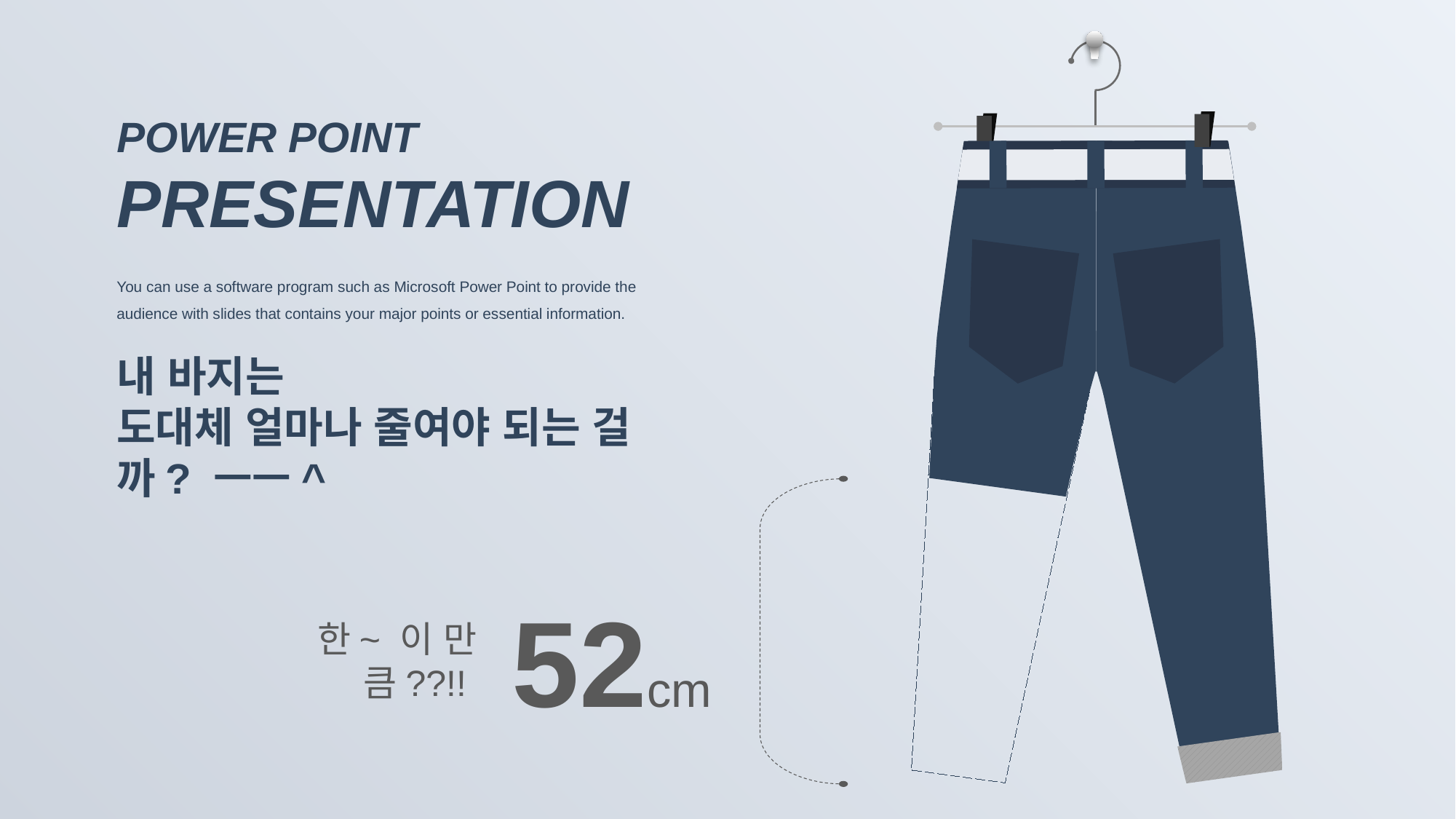

POWER POINT PRESENTATION

You can use a software program such as Microsoft Power Point to provide the audience with slides that contains your major points or essential information.

내 바지는
도대체 얼마나 줄여야 되는 걸까? ㅡㅡ^

52cm
한~ 이 만큼??!!